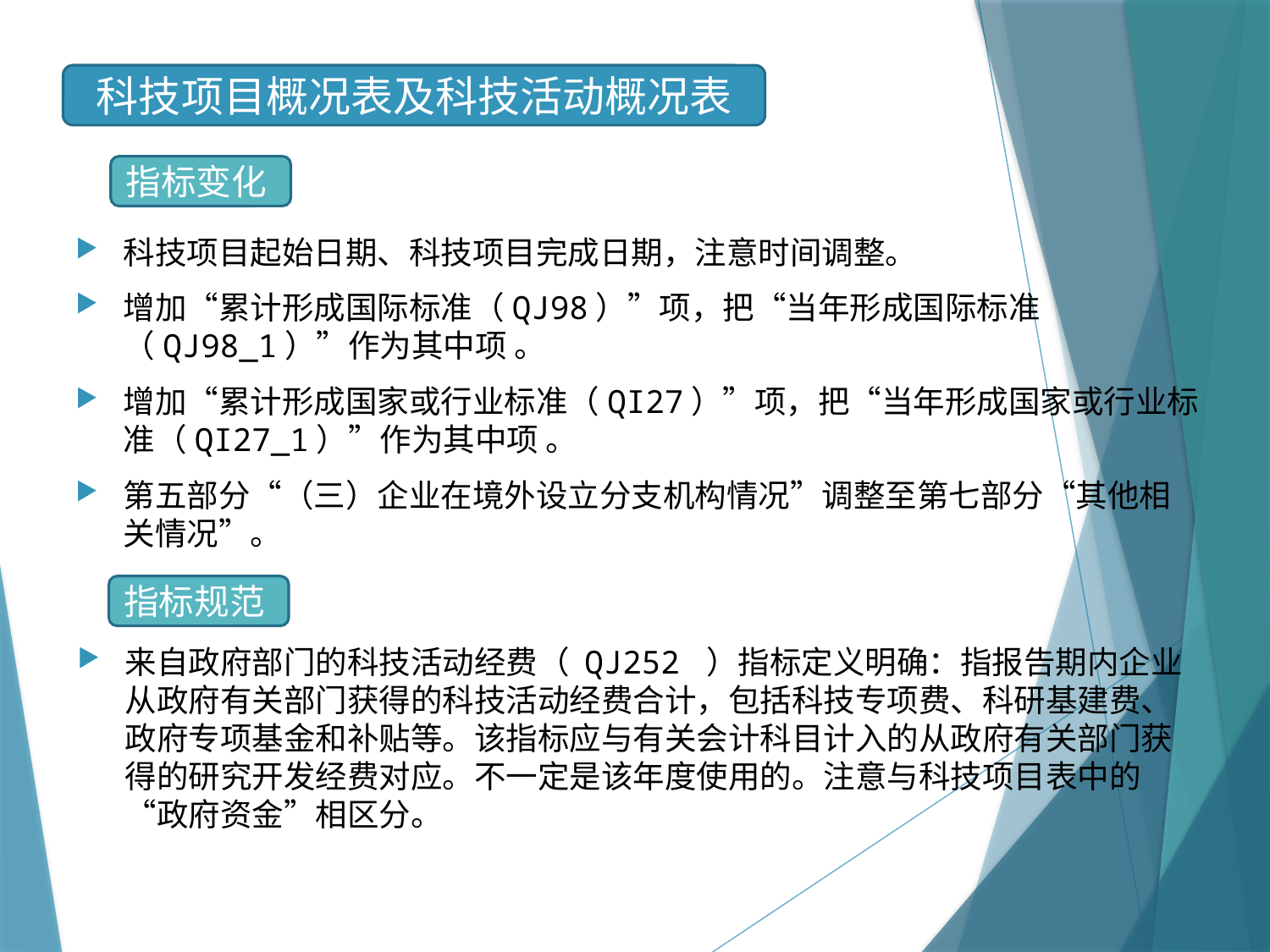

#
科技项目概况表及科技活动概况表
指标变化
科技项目起始日期、科技项目完成日期，注意时间调整。
增加“累计形成国际标准（QJ98）”项，把“当年形成国际标准（QJ98_1）”作为其中项 。
增加“累计形成国家或行业标准（QI27）”项，把“当年形成国家或行业标准（QI27_1）”作为其中项 。
第五部分“（三）企业在境外设立分支机构情况”调整至第七部分“其他相关情况”。
指标规范
来自政府部门的科技活动经费（ QJ252 ）指标定义明确：指报告期内企业从政府有关部门获得的科技活动经费合计，包括科技专项费、科研基建费、政府专项基金和补贴等。该指标应与有关会计科目计入的从政府有关部门获得的研究开发经费对应。不一定是该年度使用的。注意与科技项目表中的“政府资金”相区分。